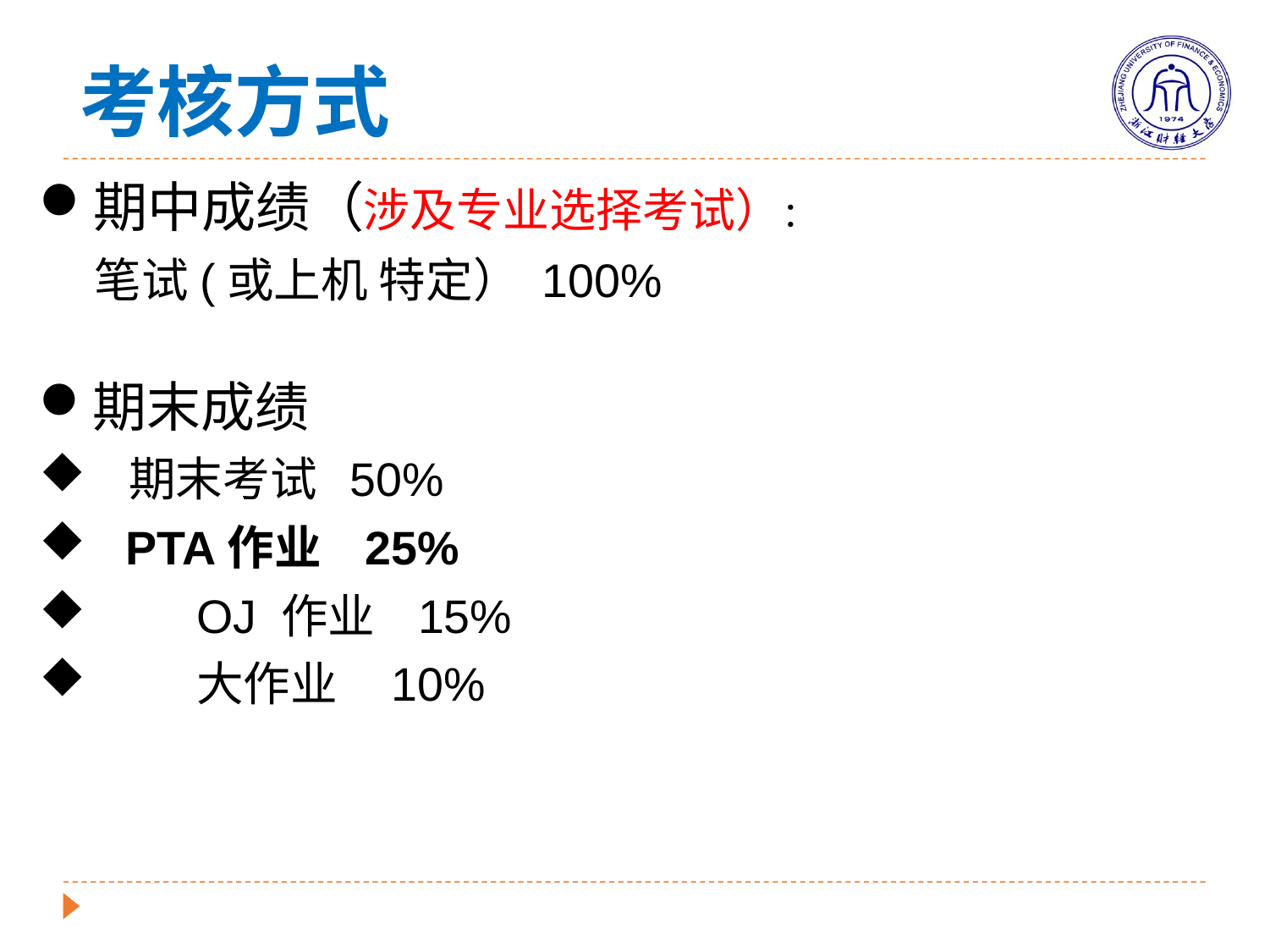

# 考核方式
期中成绩（涉及专业选择考试）：
      笔试(或上机 特定） 100%

期末成绩
   期末考试  50%
   PTA作业   25%
	OJ 作业   15%
	大作业    10%